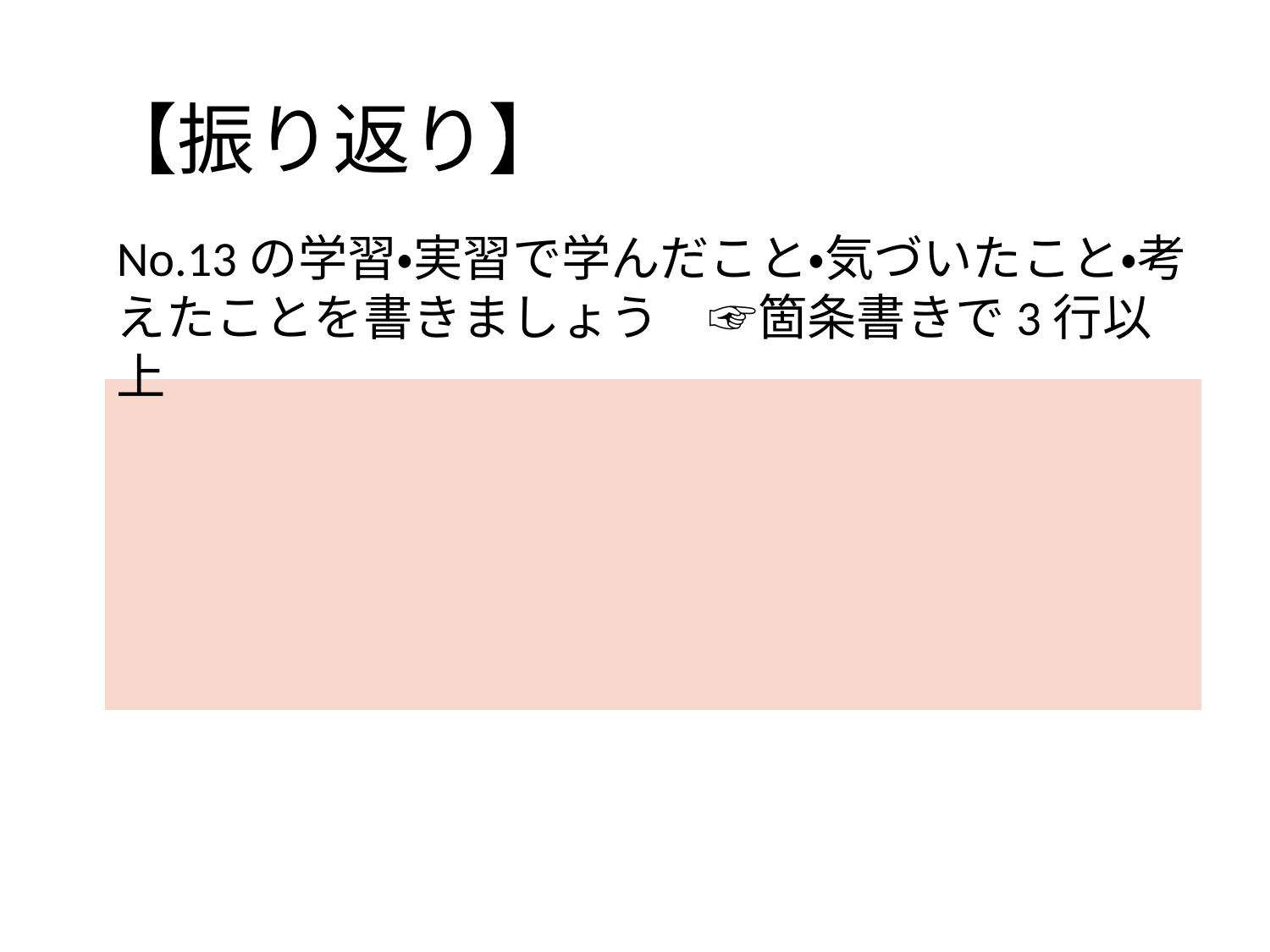

# 【振り返り】
No.13の学習・実習で学んだこと・気づいたこと・考えたことを書きましょう　☞箇条書きで3行以上
|  |
| --- |